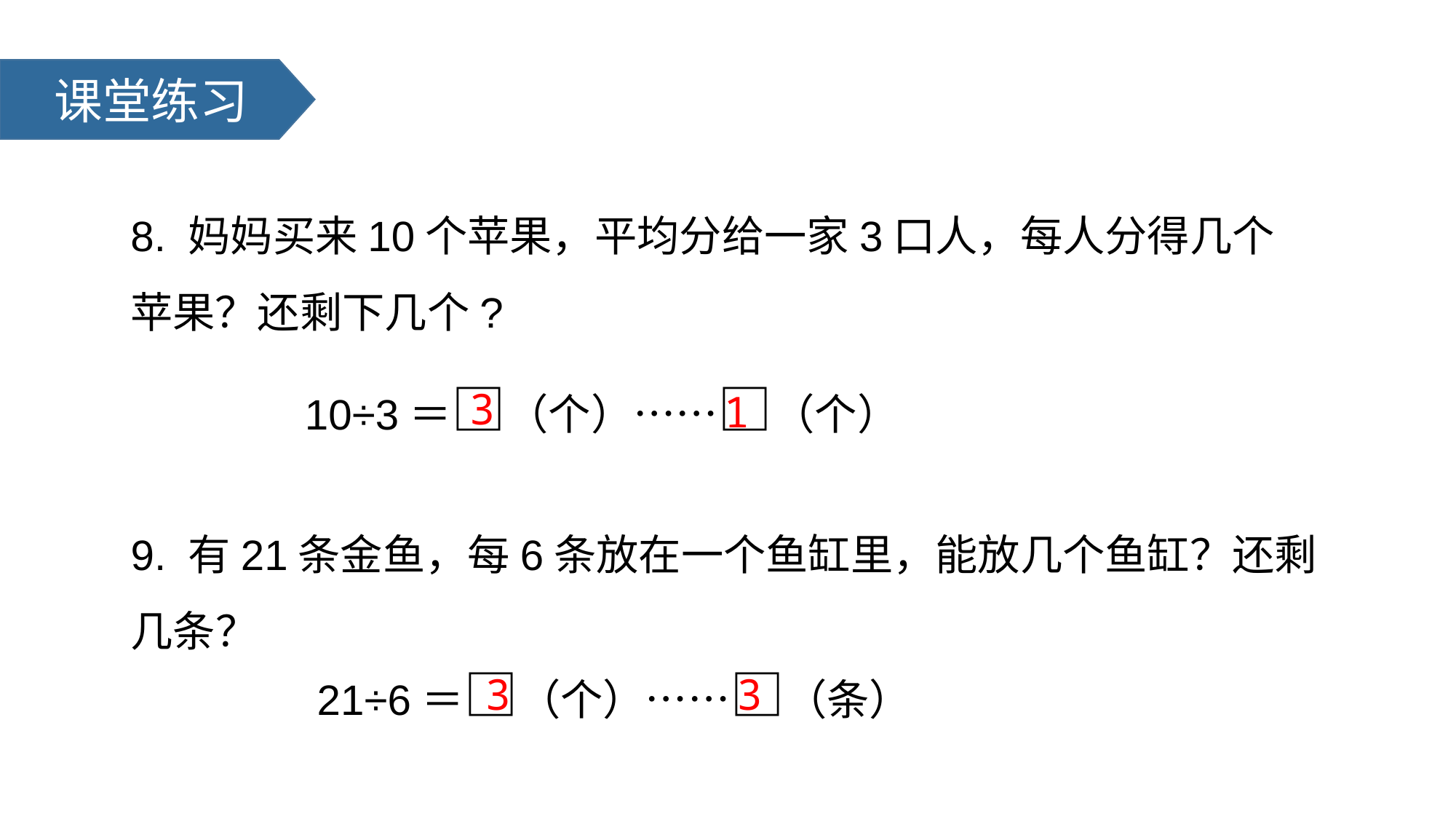

课堂练习
8. 妈妈买来10个苹果，平均分给一家3口人，每人分得几个苹果？还剩下几个?
10÷3＝□（个）……□（个）
3
1
9. 有21条金鱼，每6条放在一个鱼缸里，能放几个鱼缸？还剩几条？
 21÷6＝□（个）……□（条）
3
3